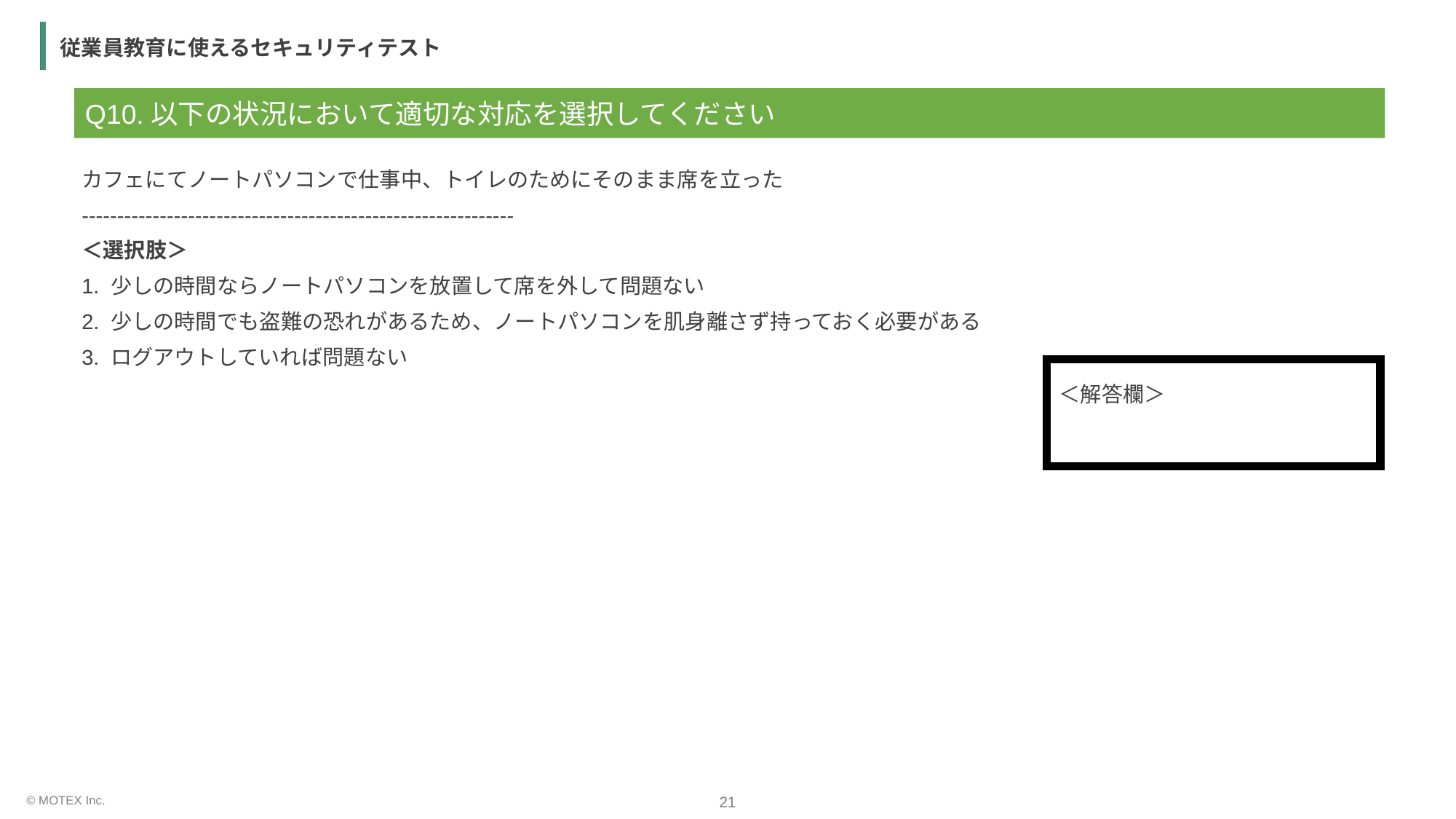

従業員教育に使えるセキュリティテスト
Q10.以下の状況において適切な対応を選択してください
カフェにてノートパソコンで仕事中、トイレのためにそのまま席を立った
-------------------------------------------------------------
＜選択肢＞
1. 少しの時間ならノートパソコンを放置して席を外して問題ない
2. 少しの時間でも盗難の恐れがあるため、ノートパソコンを肌身離さず持っておく必要がある
3. ログアウトしていれば問題ない

＜解答欄＞